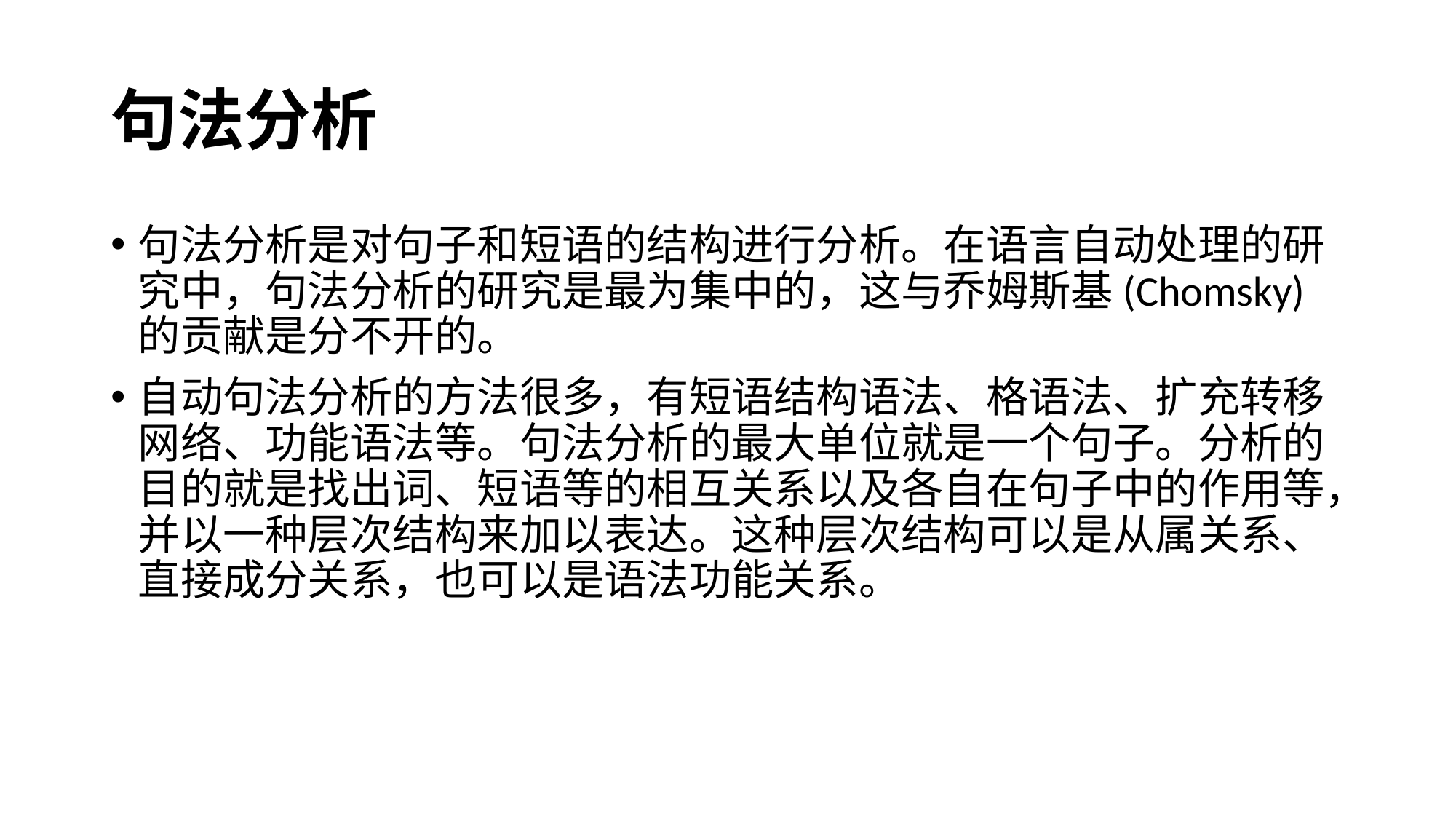

# 句法分析
句法分析是对句子和短语的结构进行分析。在语言自动处理的研究中，句法分析的研究是最为集中的，这与乔姆斯基(Chomsky)的贡献是分不开的。
自动句法分析的方法很多，有短语结构语法、格语法、扩充转移网络、功能语法等。句法分析的最大单位就是一个句子。分析的目的就是找出词、短语等的相互关系以及各自在句子中的作用等，并以一种层次结构来加以表达。这种层次结构可以是从属关系、直接成分关系，也可以是语法功能关系。